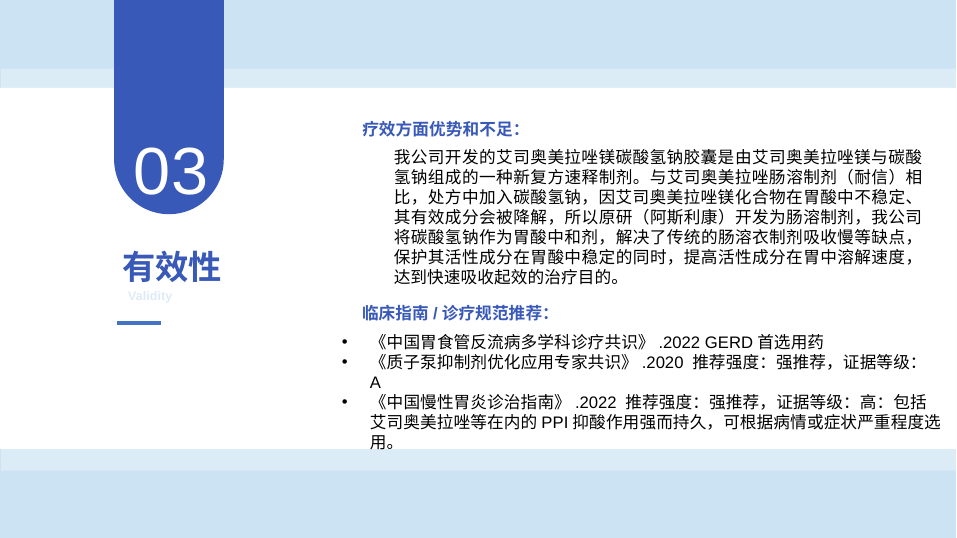

03

疗效方面优势和不足：
我公司开发的艾司奥美拉唑镁碳酸氢钠胶囊是由艾司奥美拉唑镁与碳酸氢钠组成的一种新复方速释制剂。与艾司奥美拉唑肠溶制剂（耐信）相比，处方中加入碳酸氢钠，因艾司奥美拉唑镁化合物在胃酸中不稳定、其有效成分会被降解，所以原研（阿斯利康）开发为肠溶制剂，我公司将碳酸氢钠作为胃酸中和剂，解决了传统的肠溶衣制剂吸收慢等缺点，保护其活性成分在胃酸中稳定的同时，提高活性成分在胃中溶解速度，达到快速吸收起效的治疗目的。
有效性
Validity
临床指南/诊疗规范推荐：
《中国胃食管反流病多学科诊疗共识》.2022 GERD首选用药
《质子泵抑制剂优化应用专家共识》.2020 推荐强度：强推荐，证据等级：A
《中国慢性胃炎诊治指南》.2022 推荐强度：强推荐，证据等级：高：包括艾司奥美拉唑等在内的PPI抑酸作用强而持久，可根据病情或症状严重程度选用。